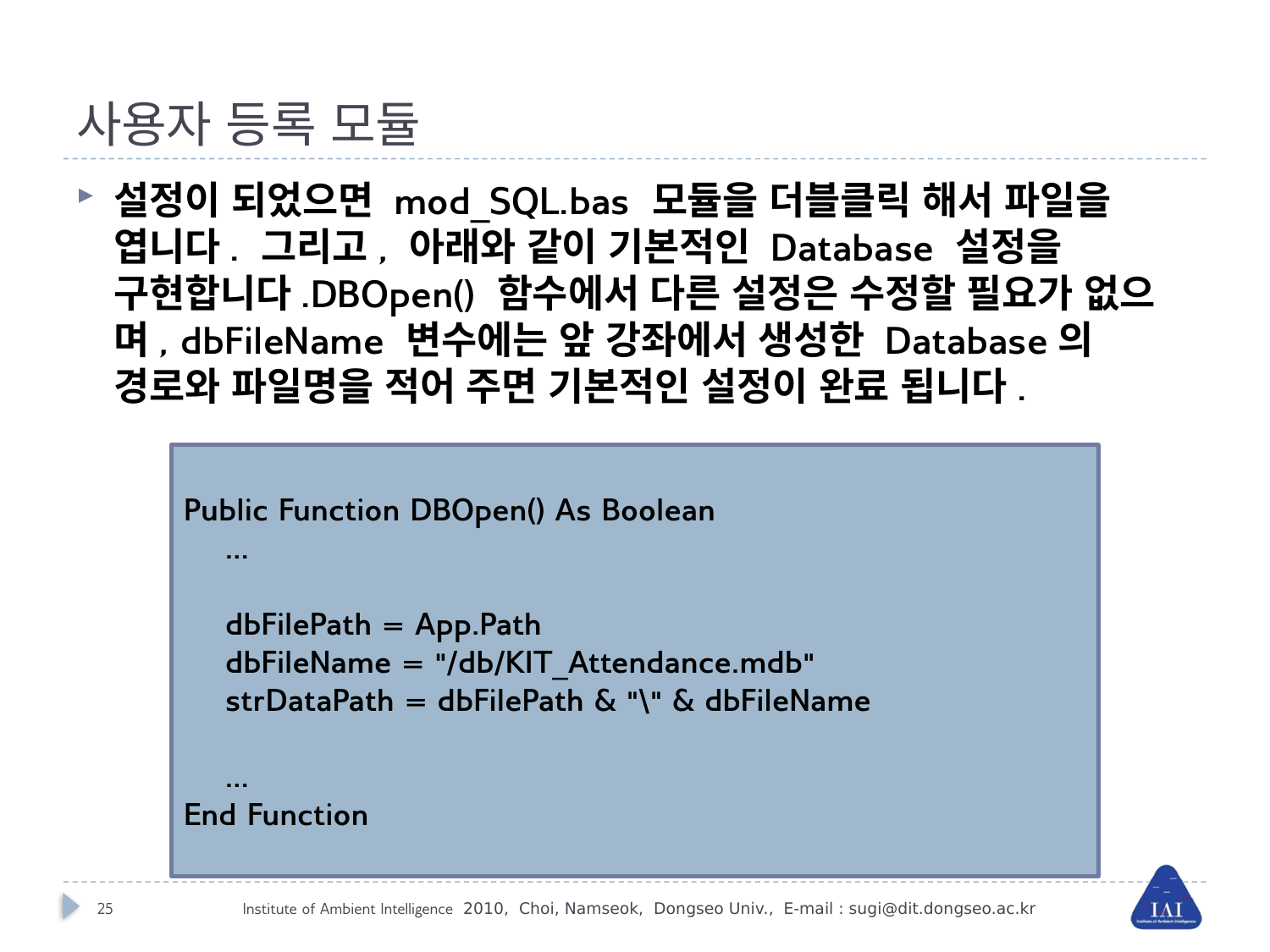

# 사용자 등록 모듈
설정이 되었으면 mod_SQL.bas 모듈을 더블클릭 해서 파일을 엽니다. 그리고, 아래와 같이 기본적인 Database 설정을 구현합니다.DBOpen() 함수에서 다른 설정은 수정할 필요가 없으며, dbFileName 변수에는 앞 강좌에서 생성한 Database의 경로와 파일명을 적어 주면 기본적인 설정이 완료 됩니다.

Public Function DBOpen() As Boolean
    …

    dbFilePath = App.Path
    dbFileName = "/db/KIT_Attendance.mdb"
    strDataPath = dbFilePath & "\" & dbFileName

    …
End Function